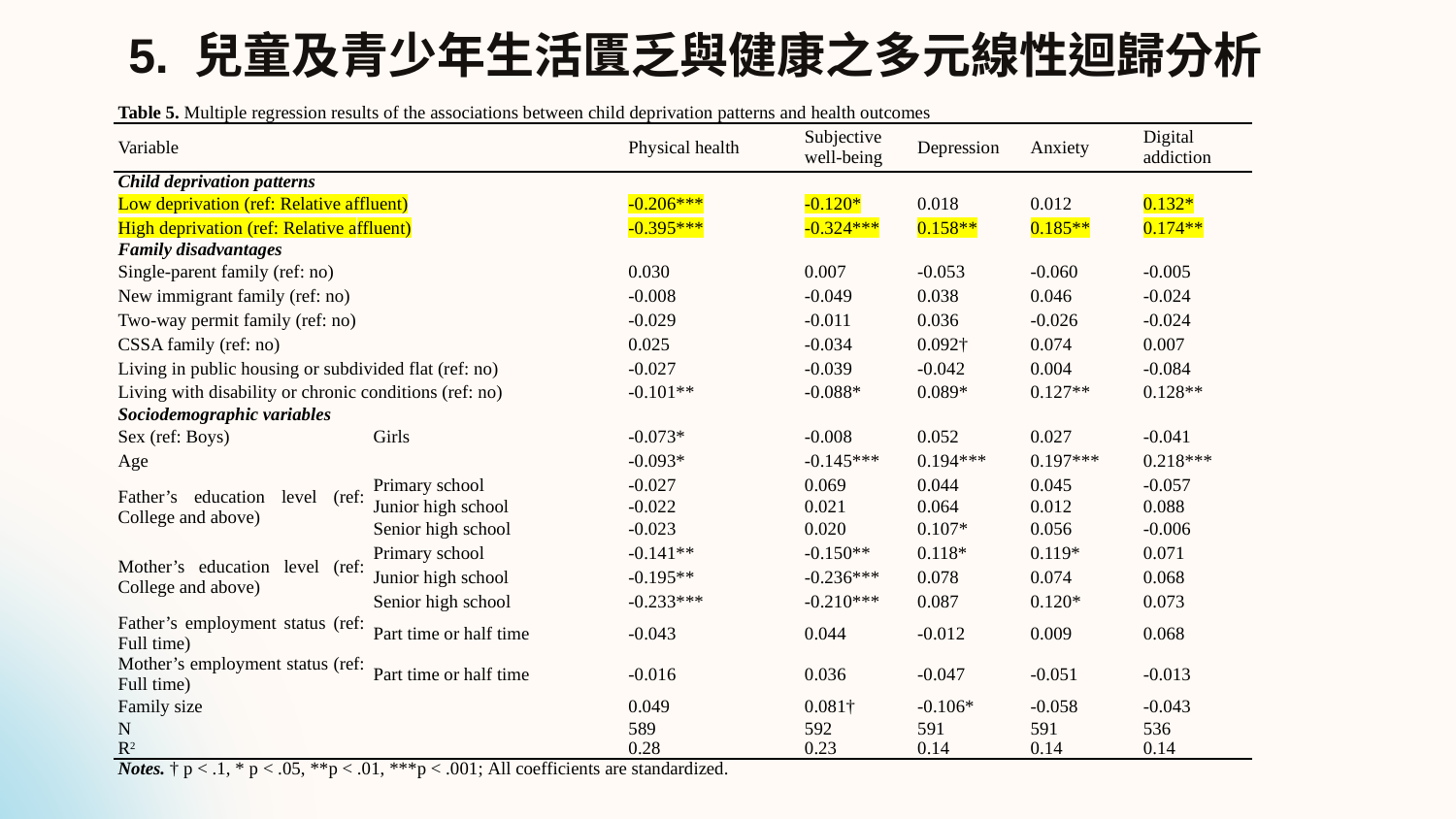

# 5. 兒童及青少年生活匱乏與健康之多元線性迴歸分析
| Table 5. Multiple regression results of the associations between child deprivation patterns and health outcomes |  |  |  |  |  |  |
| --- | --- | --- | --- | --- | --- | --- |
| Variable |  | Physical health | Subjective well-being | Depression | Anxiety | Digital addiction |
| Child deprivation patterns |  |  |  |  |  |  |
| Low deprivation (ref: Relative affluent) |  | -0.206\*\*\* | -0.120\* | 0.018 | 0.012 | 0.132\* |
| High deprivation (ref: Relative affluent) |  | -0.395\*\*\* | -0.324\*\*\* | 0.158\*\* | 0.185\*\* | 0.174\*\* |
| Family disadvantages |  |  |  |  |  |  |
| Single-parent family (ref: no) |  | 0.030 | 0.007 | -0.053 | -0.060 | -0.005 |
| New immigrant family (ref: no) |  | -0.008 | -0.049 | 0.038 | 0.046 | -0.024 |
| Two-way permit family (ref: no) |  | -0.029 | -0.011 | 0.036 | -0.026 | -0.024 |
| CSSA family (ref: no) |  | 0.025 | -0.034 | 0.092† | 0.074 | 0.007 |
| Living in public housing or subdivided flat (ref: no) |  | -0.027 | -0.039 | -0.042 | 0.004 | -0.084 |
| Living with disability or chronic conditions (ref: no) |  | -0.101\*\* | -0.088\* | 0.089\* | 0.127\*\* | 0.128\*\* |
| Sociodemographic variables |  |  |  |  |  |  |
| Sex (ref: Boys) | Girls | -0.073\* | -0.008 | 0.052 | 0.027 | -0.041 |
| Age |  | -0.093\* | -0.145\*\*\* | 0.194\*\*\* | 0.197\*\*\* | 0.218\*\*\* |
| Father’s education level (ref: College and above) | Primary school | -0.027 | 0.069 | 0.044 | 0.045 | -0.057 |
|  | Junior high school | -0.022 | 0.021 | 0.064 | 0.012 | 0.088 |
|  | Senior high school | -0.023 | 0.020 | 0.107\* | 0.056 | -0.006 |
| Mother’s education level (ref: College and above) | Primary school | -0.141\*\* | -0.150\*\* | 0.118\* | 0.119\* | 0.071 |
|  | Junior high school | -0.195\*\* | -0.236\*\*\* | 0.078 | 0.074 | 0.068 |
|  | Senior high school | -0.233\*\*\* | -0.210\*\*\* | 0.087 | 0.120\* | 0.073 |
| Father’s employment status (ref: Full time) | Part time or half time | -0.043 | 0.044 | -0.012 | 0.009 | 0.068 |
| Mother’s employment status (ref: Full time) | Part time or half time | -0.016 | 0.036 | -0.047 | -0.051 | -0.013 |
| Family size |  | 0.049 | 0.081† | -0.106\* | -0.058 | -0.043 |
| N |  | 589 | 592 | 591 | 591 | 536 |
| R2 |  | 0.28 | 0.23 | 0.14 | 0.14 | 0.14 |
| Notes. † p < .1, \* p < .05, \*\*p < .01, \*\*\*p < .001; All coefficients are standardized. |  |  |  |  |  |  |